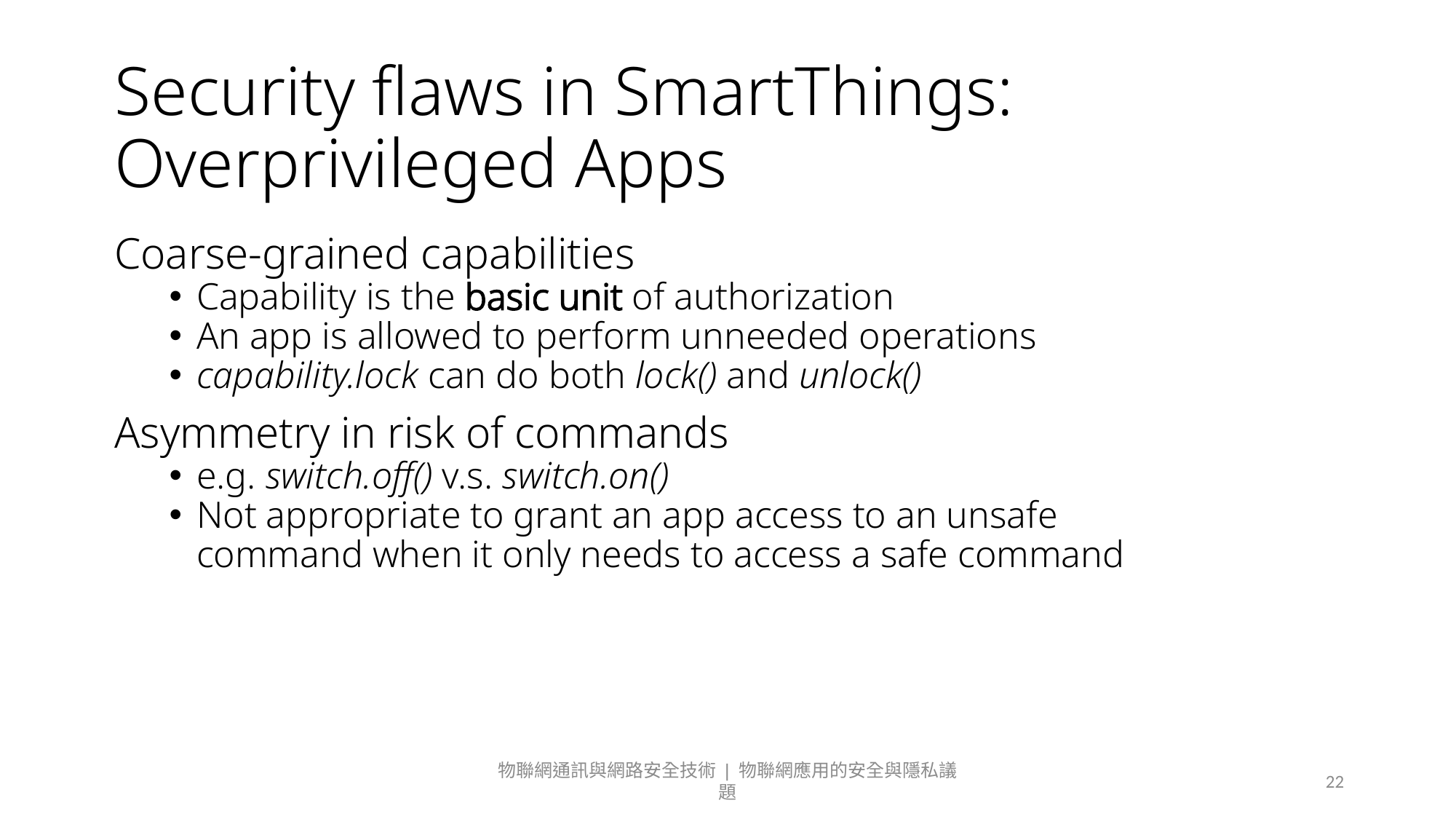

# Security flaws in SmartThings: Overprivileged Apps
Coarse-grained capabilities
Capability is the basic unit of authorization
An app is allowed to perform unneeded operations
capability.lock can do both lock() and unlock()
Asymmetry in risk of commands
e.g. switch.off() v.s. switch.on()
Not appropriate to grant an app access to an unsafe
command when it only needs to access a safe command
物聯網通訊與網路安全技術 | 物聯網應用的安全與隱私議題
22